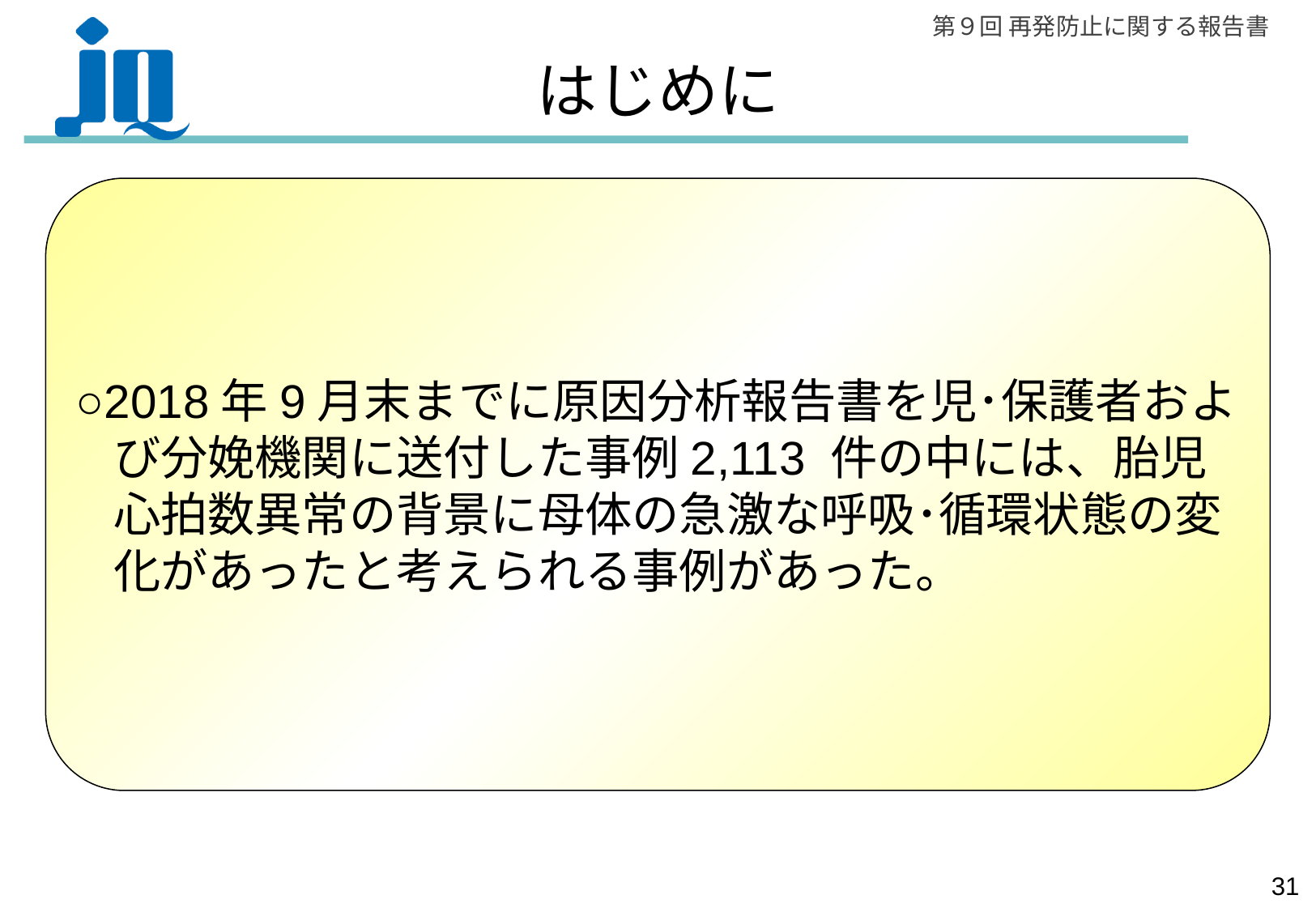

# はじめに
○2018年9月末までに原因分析報告書を児･保護者および分娩機関に送付した事例2,113 件の中には、胎児心拍数異常の背景に母体の急激な呼吸･循環状態の変化があったと考えられる事例があった。
31